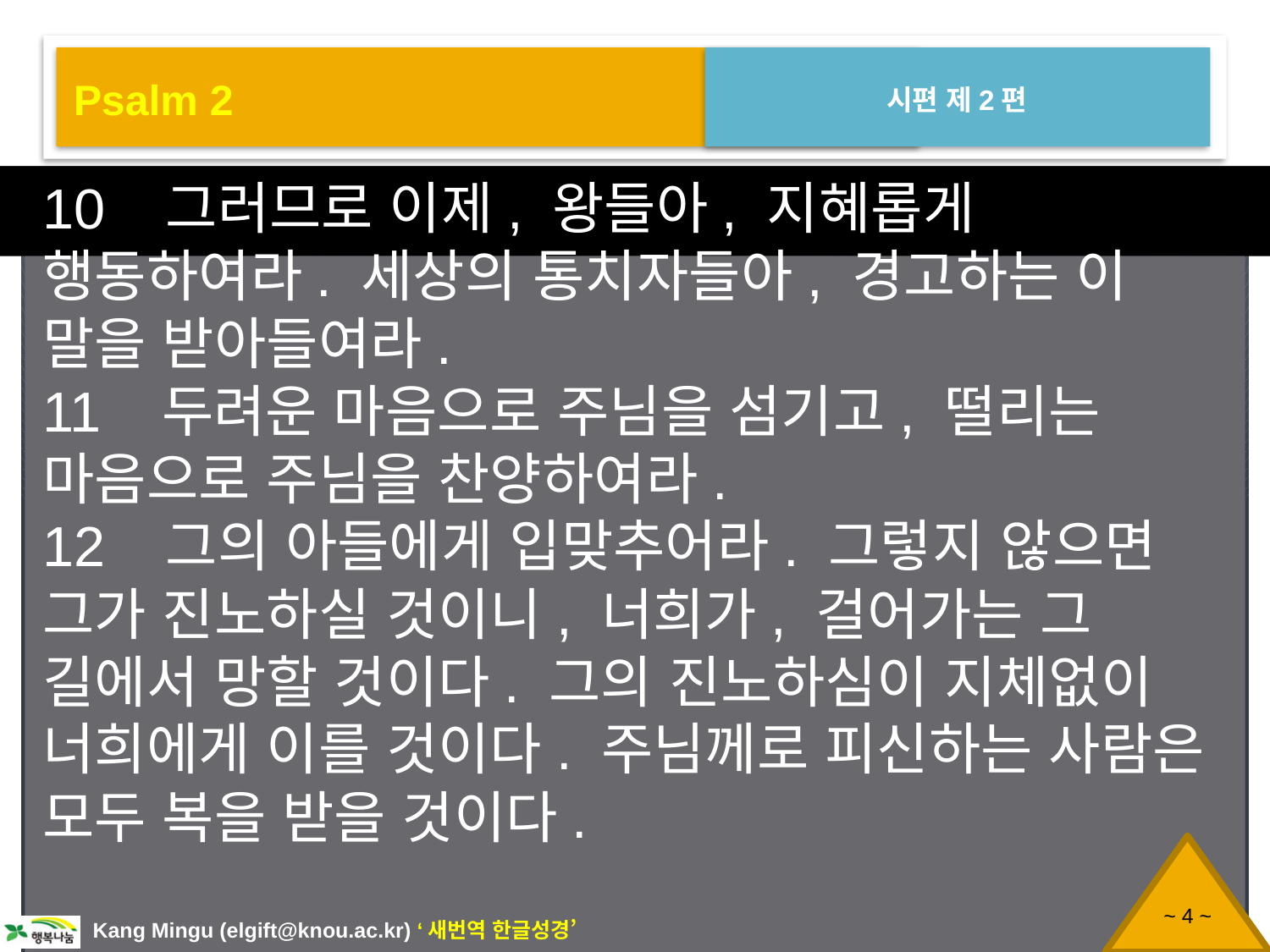

Psalm 2
시편 제2편
10   그러므로 이제, 왕들아, 지혜롭게 행동하여라. 세상의 통치자들아, 경고하는 이 말을 받아들여라.
11   두려운 마음으로 주님을 섬기고, 떨리는 마음으로 주님을 찬양하여라.
12   그의 아들에게 입맞추어라. 그렇지 않으면 그가 진노하실 것이니, 너희가, 걸어가는 그 길에서 망할 것이다. 그의 진노하심이 지체없이 너희에게 이를 것이다. 주님께로 피신하는 사람은 모두 복을 받을 것이다.